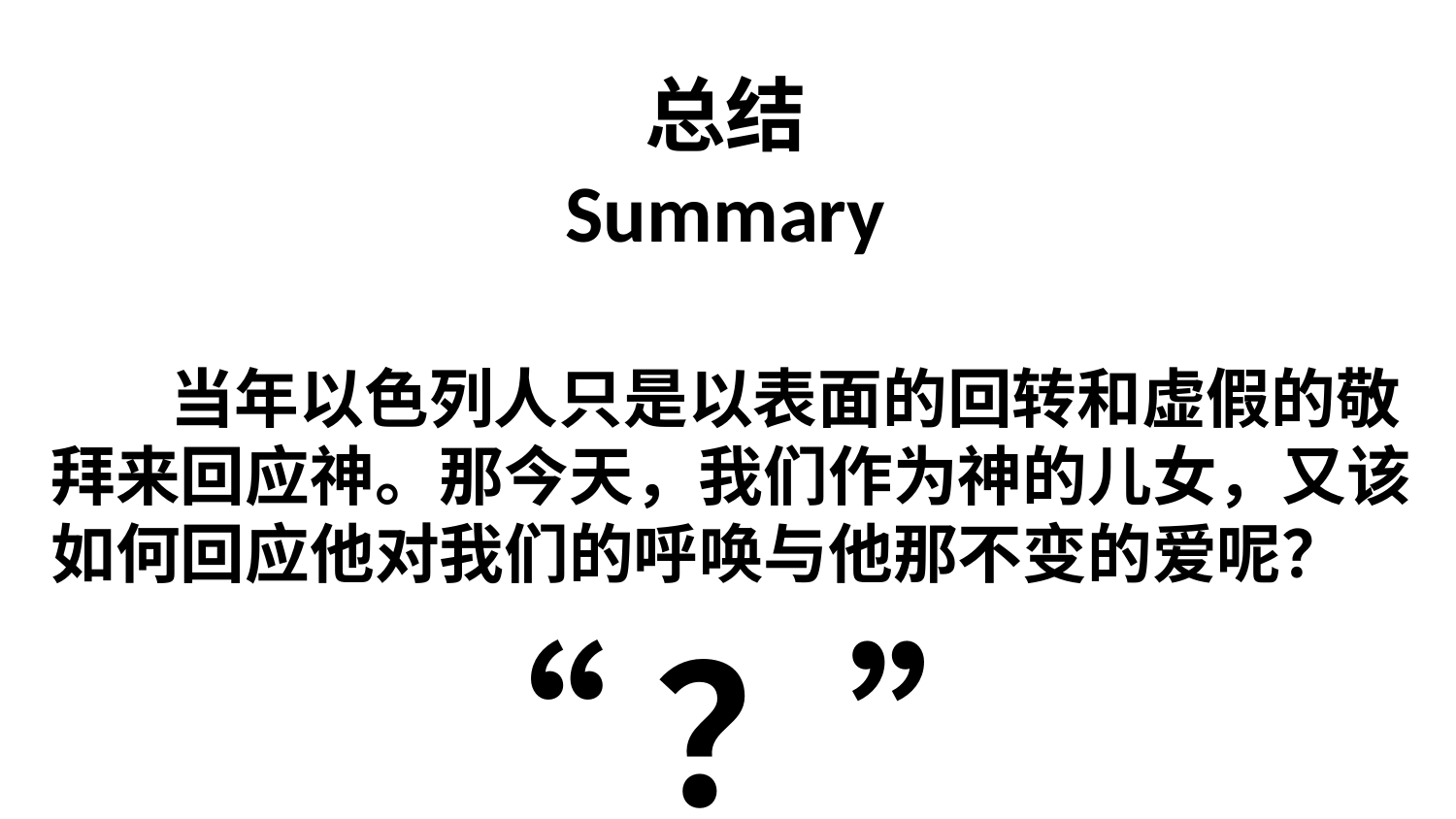

# 总结 Summary

       当年以色列人只是以表面的回转和虚假的敬拜来回应神。那今天，我们作为神的儿女，又该如何回应他对我们的呼唤与他那不变的爱呢？

“？”